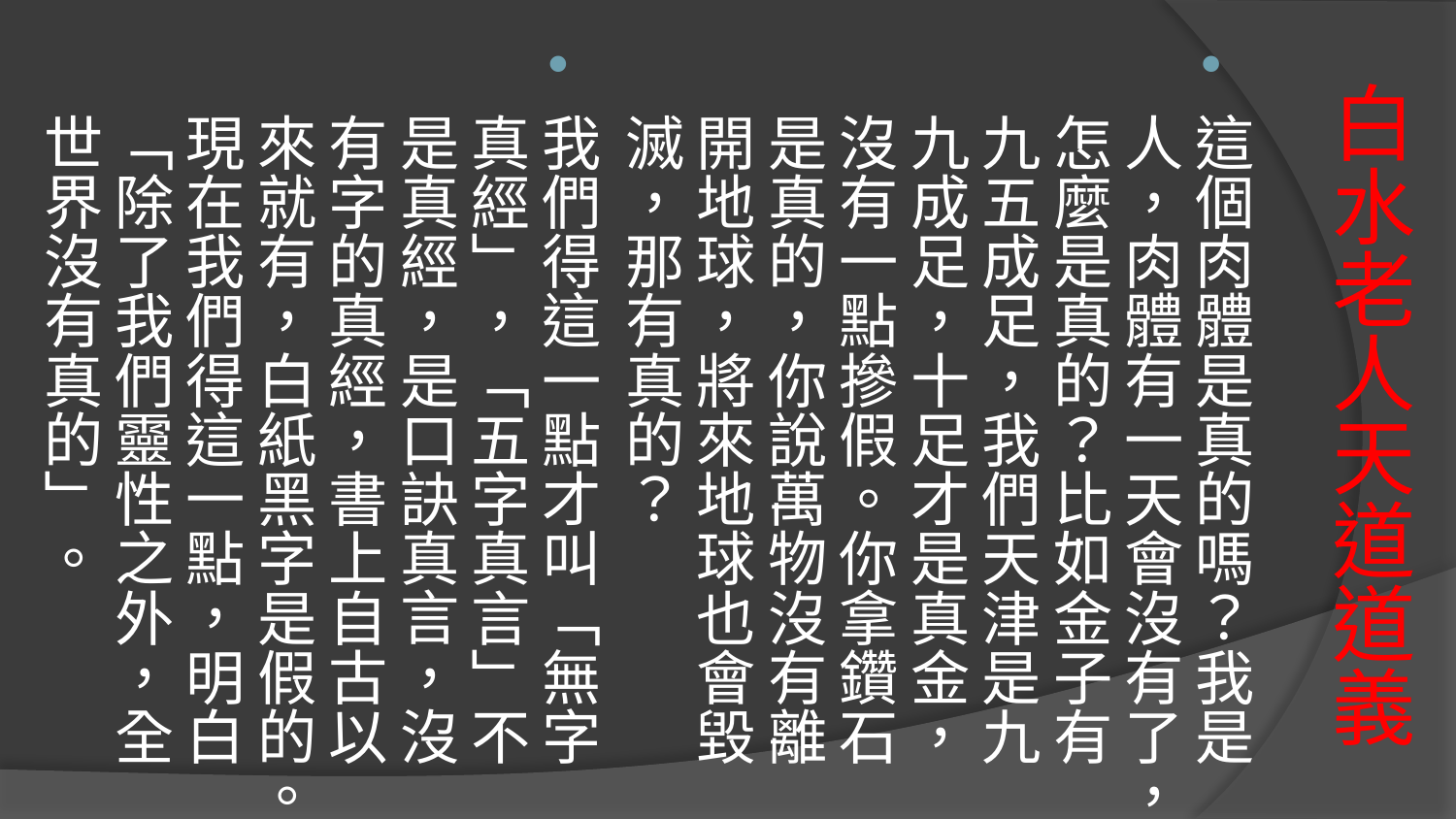

這個肉體是真的嗎？我是人，肉體有一天會沒有了，怎麼是真的？比如金子有九五成足，我們天津是九九成足，十足才是真金，沒有一點摻假。你拿鑽石是真的，你說萬物沒有離開地球，將來地球也會毀滅，那有真的？
我們得這一點才叫「無字真經」，「五字真言」不是真經，是口訣真言，沒有字的真經，書上自古以來就有，白紙黑字是假的。現在我們得這一點，明白「除了我們靈性之外，全世界沒有真的」。
# 白水老人天道道義